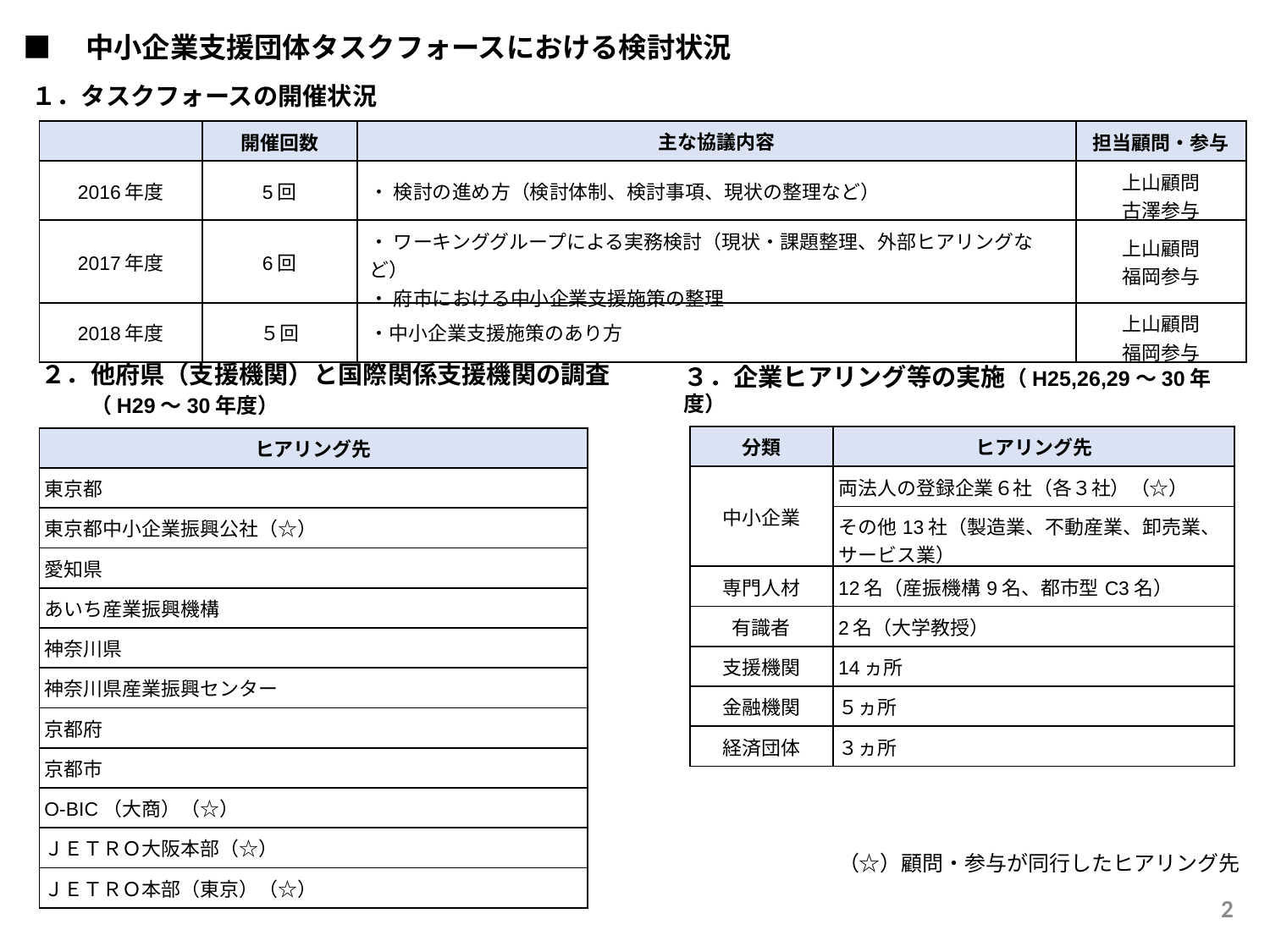

■　中小企業支援団体タスクフォースにおける検討状況
１．タスクフォースの開催状況
|  | 開催回数 | 主な協議内容 | 担当顧問・参与 |
| --- | --- | --- | --- |
| 2016年度 | 5回 | ・ 検討の進め方（検討体制、検討事項、現状の整理など） | 上山顧問 古澤参与 |
| 2017年度 | 6回 | ・ ワーキンググループによる実務検討（現状・課題整理、外部ヒアリングなど） ・ 府市における中小企業支援施策の整理 | 上山顧問 福岡参与 |
| 2018年度 | ５回 | ・中小企業支援施策のあり方 | 上山顧問 福岡参与 |
２．他府県（支援機関）と国際関係支援機関の調査
　　（H29～30年度）
３．企業ヒアリング等の実施（H25,26,29～30年度）
| 分類 | ヒアリング先 |
| --- | --- |
| 中小企業 | 両法人の登録企業６社（各３社）（☆） |
|  | その他13社（製造業、不動産業、卸売業、 サービス業） |
| 専門人材 | 12名（産振機構9名、都市型C3名） |
| 有識者 | 2名（大学教授） |
| 支援機関 | 14ヵ所 |
| 金融機関 | ５ヵ所 |
| 経済団体 | ３ヵ所 |
| ヒアリング先 |
| --- |
| 東京都 |
| 東京都中小企業振興公社（☆） |
| 愛知県 |
| あいち産業振興機構 |
| 神奈川県 |
| 神奈川県産業振興センター |
| 京都府 |
| 京都市 |
| O-BIC（大商）（☆） |
| ＪＥＴＲＯ大阪本部（☆） |
| ＪＥＴＲＯ本部（東京）（☆） |
（☆）顧問・参与が同行したヒアリング先
2